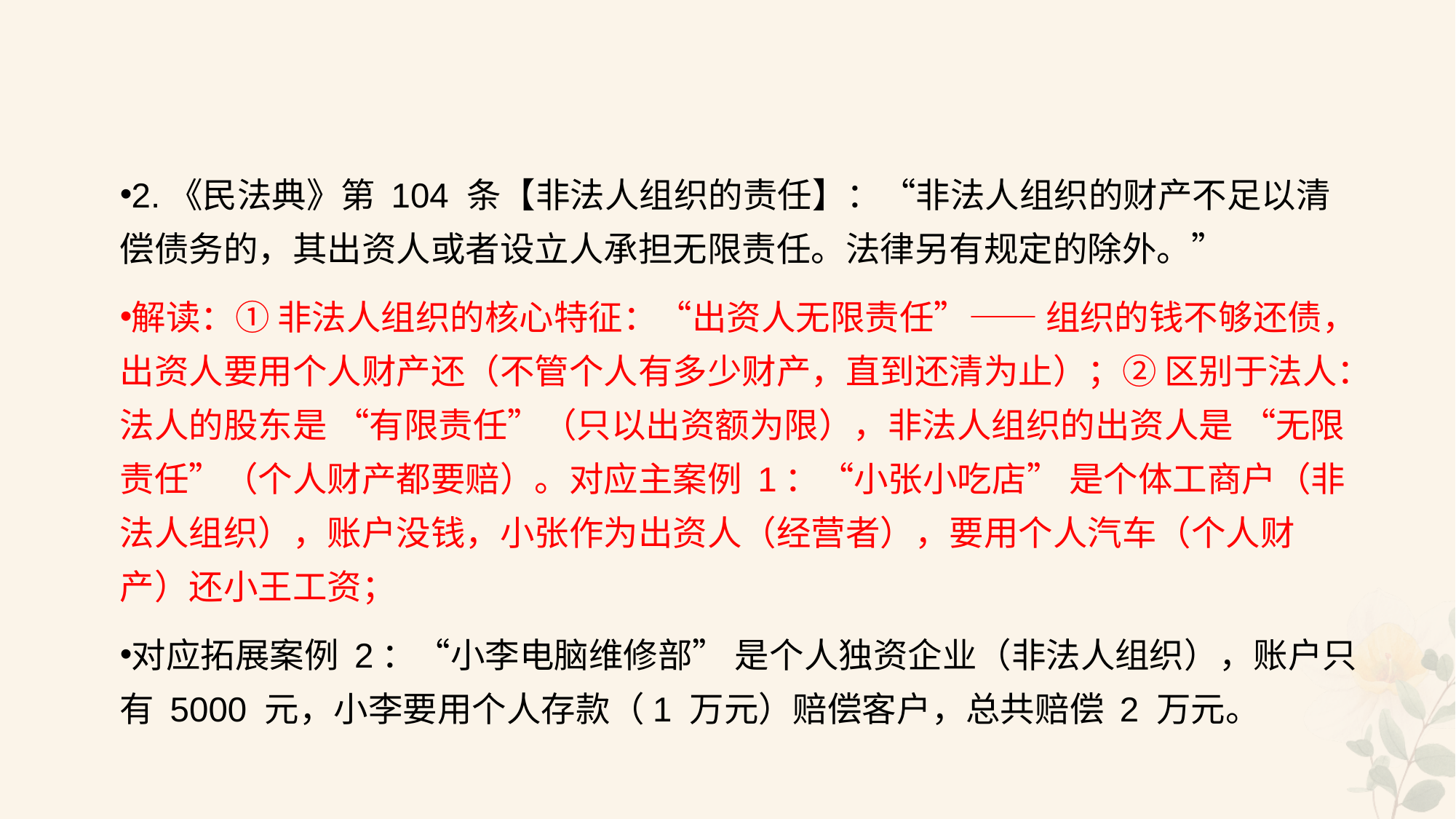

#
2.《民法典》第 104 条【非法人组织的责任】：“非法人组织的财产不足以清偿债务的，其出资人或者设立人承担无限责任。法律另有规定的除外。”
解读：① 非法人组织的核心特征：“出资人无限责任”—— 组织的钱不够还债，出资人要用个人财产还（不管个人有多少财产，直到还清为止）；② 区别于法人：法人的股东是 “有限责任”（只以出资额为限），非法人组织的出资人是 “无限责任”（个人财产都要赔）。对应主案例 1：“小张小吃店” 是个体工商户（非法人组织），账户没钱，小张作为出资人（经营者），要用个人汽车（个人财产）还小王工资；
对应拓展案例 2：“小李电脑维修部” 是个人独资企业（非法人组织），账户只有 5000 元，小李要用个人存款（1 万元）赔偿客户，总共赔偿 2 万元。